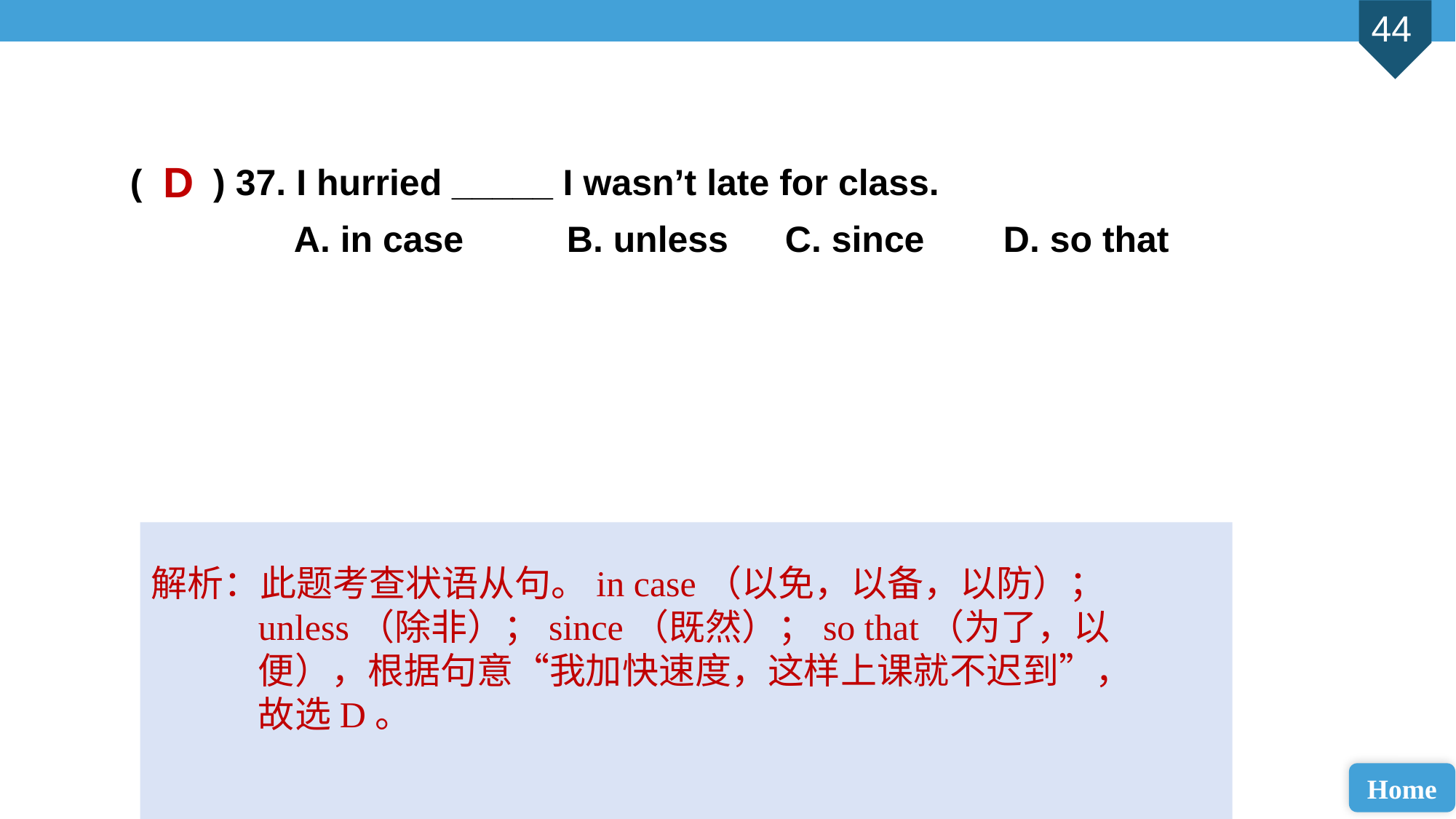

(       ) 37. I hurried _____ I wasn’t late for class.
A. in case 	B. unless 	C. since 	D. so that
D

解析：此题考查状语从句。in case（以免，以备，以防）；unless（除非）；since（既然）；so that（为了，以便），根据句意“我加快速度，这样上课就不迟到”，故选D。